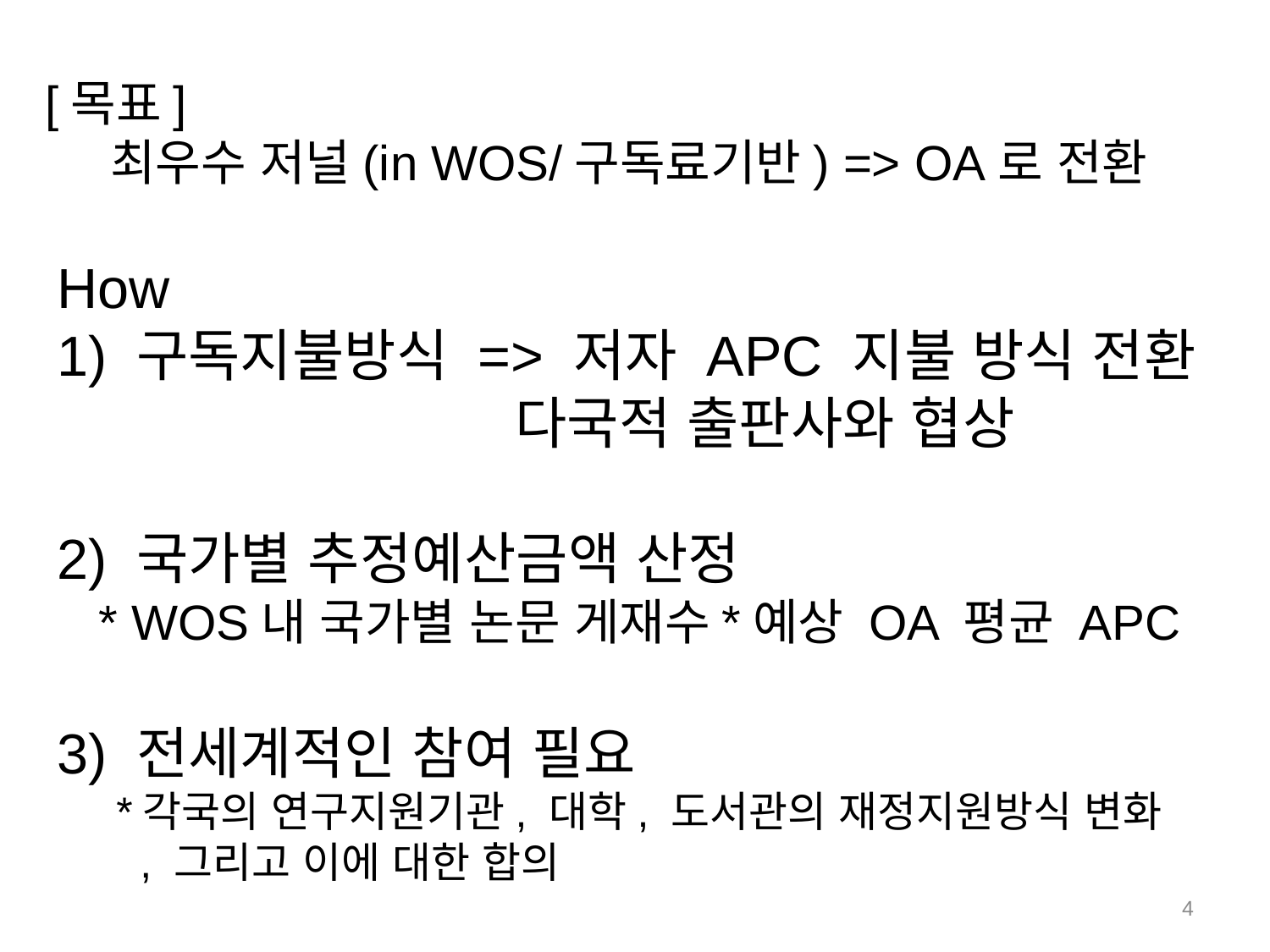

[목표]
최우수 저널(in WOS/구독료기반) => OA로 전환
How
1) 구독지불방식 => 저자 APC 지불 방식 전환
                            다국적 출판사와 협상

2) 국가별 추정예산금액 산정
   * WOS내 국가별 논문 게재수*예상 OA 평균 APC

3) 전세계적인 참여 필요
     *각국의 연구지원기관, 대학, 도서관의 재정지원방식 변화
       , 그리고 이에 대한 합의
4